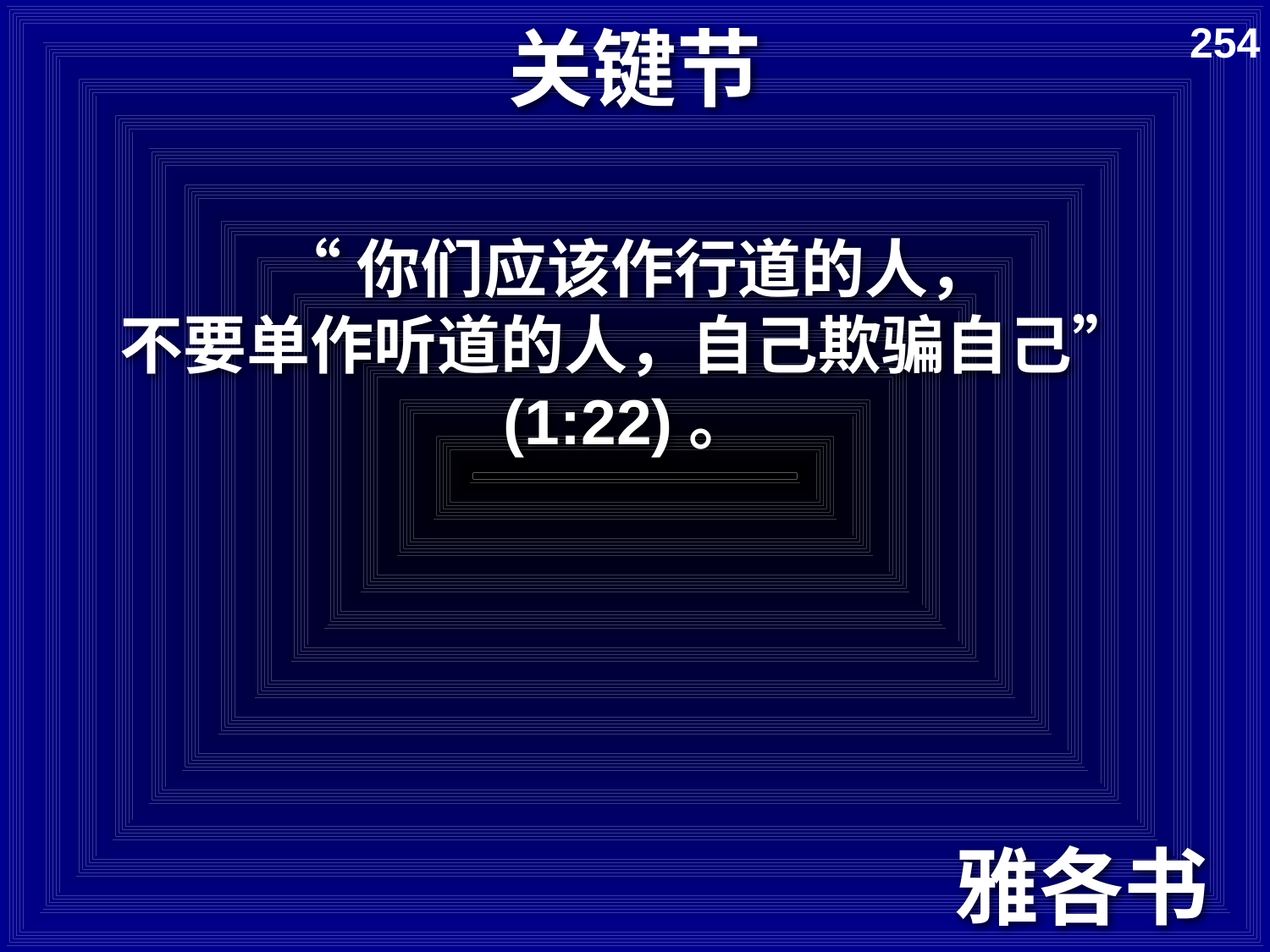

# 关键节
254

“你们应该作行道的人，
不要单作听道的人，自己欺骗自己”
(1:22)。
雅各书